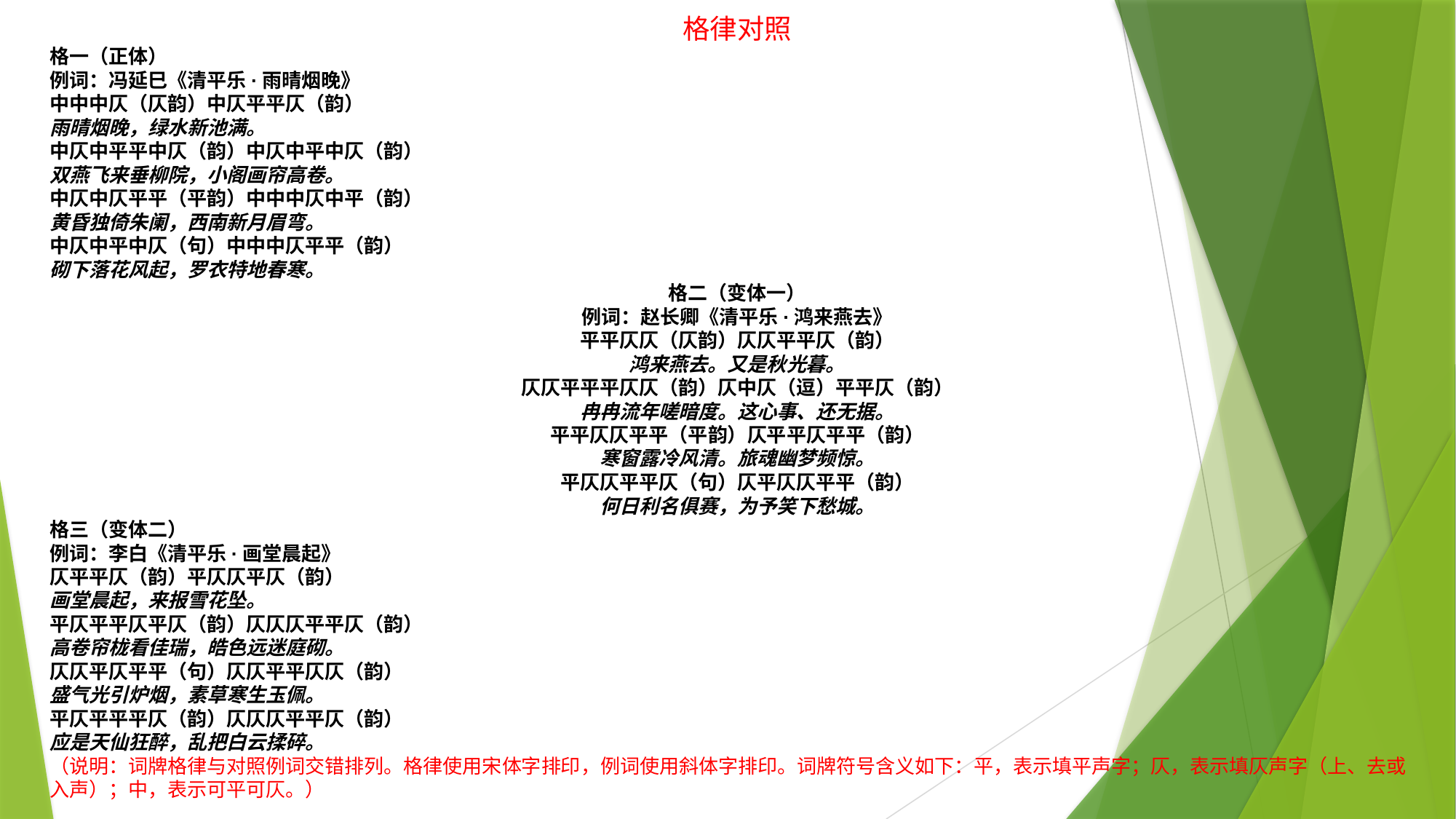

格律对照
格一（正体）
例词：冯延巳《清平乐·雨晴烟晚》
中中中仄（仄韵）中仄平平仄（韵）
雨晴烟晚，绿水新池满。
中仄中平平中仄（韵）中仄中平中仄（韵）
双燕飞来垂柳院，小阁画帘高卷。
中仄中仄平平（平韵）中中中仄中平（韵）
黄昏独倚朱阑，西南新月眉弯。
中仄中平中仄（句）中中中仄平平（韵）
砌下落花风起，罗衣特地春寒。
格二（变体一）
例词：赵长卿《清平乐·鸿来燕去》
平平仄仄（仄韵）仄仄平平仄（韵）
鸿来燕去。又是秋光暮。
仄仄平平平仄仄（韵）仄中仄（逗）平平仄（韵）
冉冉流年嗟暗度。这心事、还无据。
平平仄仄平平（平韵）仄平平仄平平（韵）
寒窗露冷风清。旅魂幽梦频惊。
平仄仄平平仄（句）仄平仄仄平平（韵）
何日利名俱赛，为予笑下愁城。
格三（变体二）
例词：李白《清平乐·画堂晨起》
仄平平仄（韵）平仄仄平仄（韵）
画堂晨起，来报雪花坠。
平仄平平仄平仄（韵）仄仄仄平平仄（韵）
高卷帘栊看佳瑞，皓色远迷庭砌。
仄仄平仄平平（句）仄仄平平仄仄（韵）
盛气光引炉烟，素草寒生玉佩。
平仄平平平仄（韵）仄仄仄平平仄（韵）
应是天仙狂醉，乱把白云揉碎。
（说明：词牌格律与对照例词交错排列。格律使用宋体字排印，例词使用斜体字排印。词牌符号含义如下：平，表示填平声字；仄，表示填仄声字（上、去或入声）；中，表示可平可仄。）